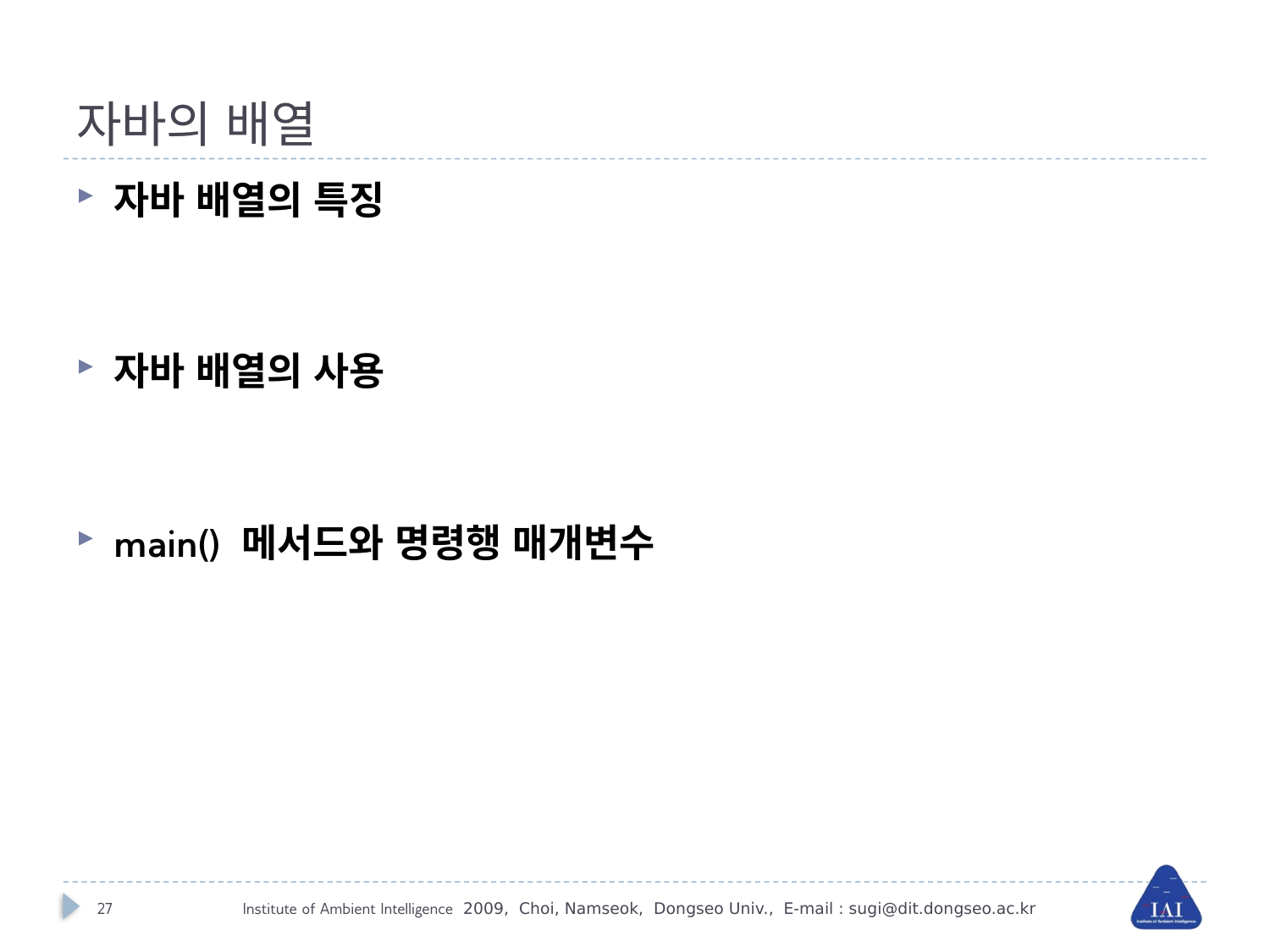

# 자바의 배열
자바 배열의 특징

자바 배열의 사용

main() 메서드와 명령행 매개변수